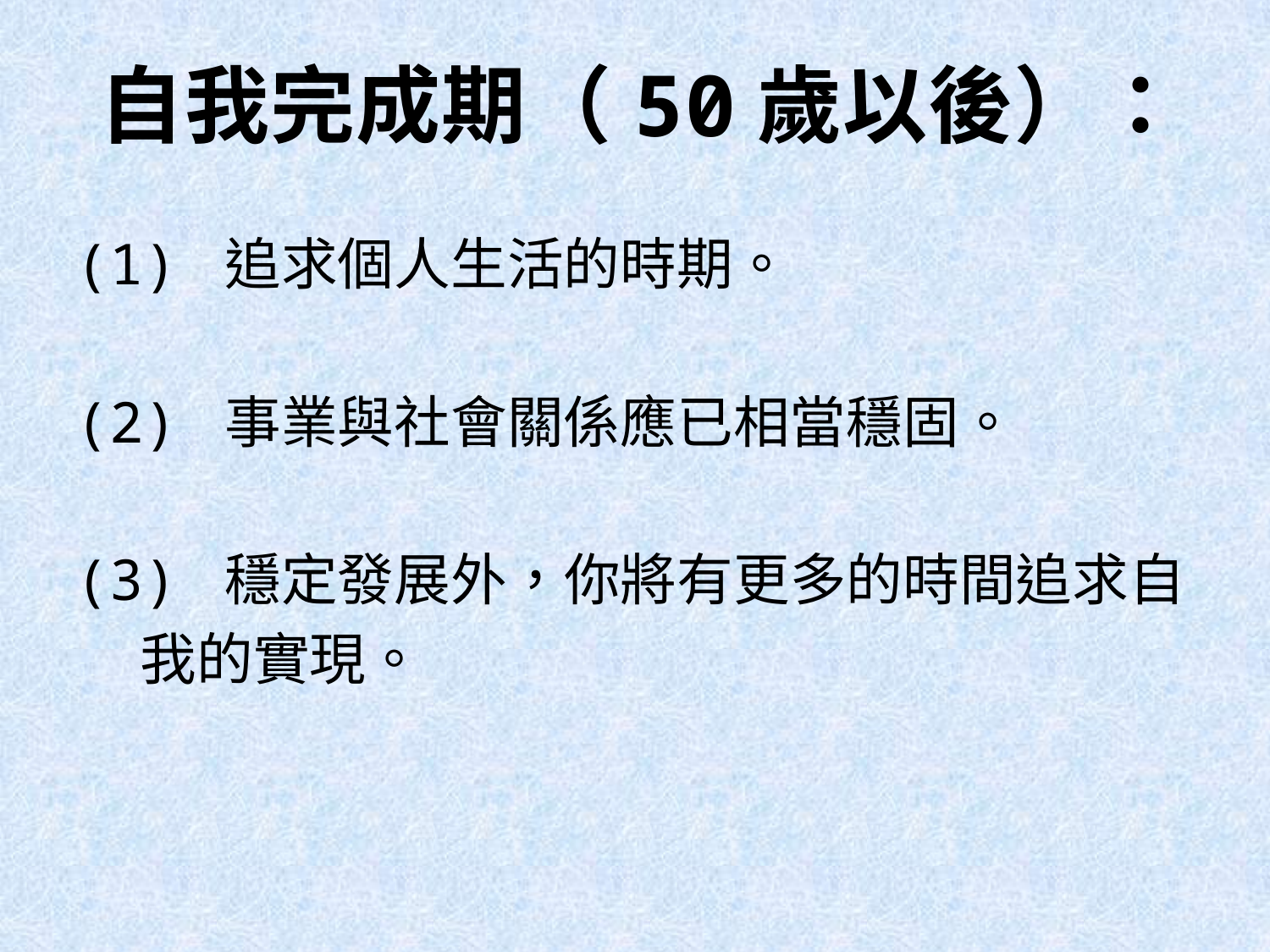

# 自我完成期（50歲以後）：
(1) 追求個人生活的時期。

(2) 事業與社會關係應已相當穩固。

(3) 穩定發展外，你將有更多的時間追求自
    我的實現。